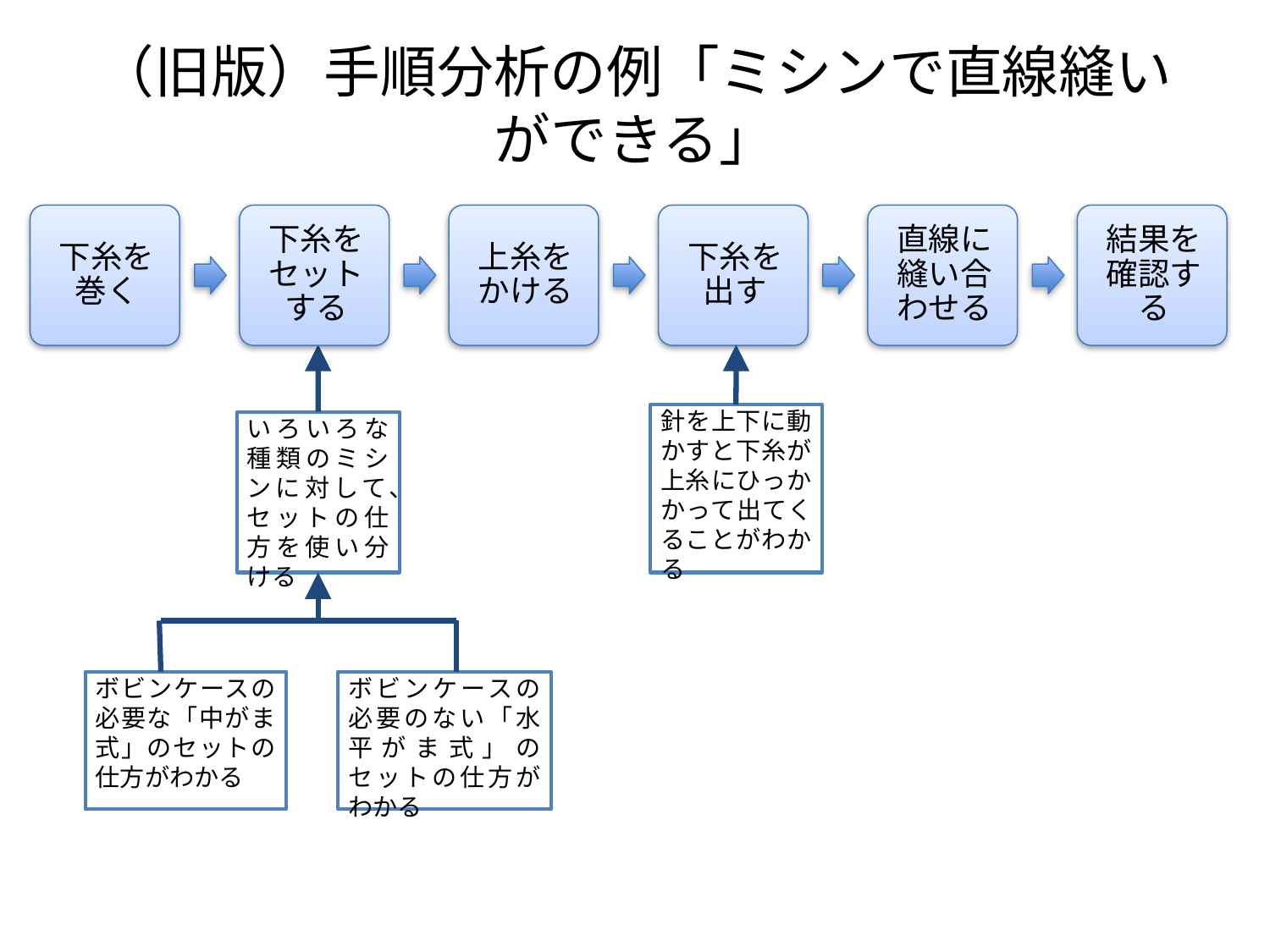

# （旧版）手順分析の例「ミシンで直線縫いができる」
下糸を
巻く

下糸をセット
する

上糸を
かける

下糸を
出す

直線に
縫い合わせる

結果を
確認する
針を上下に動かすと下糸が上糸にひっかかって出てくることがわかる
いろいろな種類のミシンに対して、セットの仕方を使い分ける
ボビンケースの必要な「中がま式」のセットの仕方がわかる
ボビンケースの必要のない「水平がま式」のセットの仕方がわかる